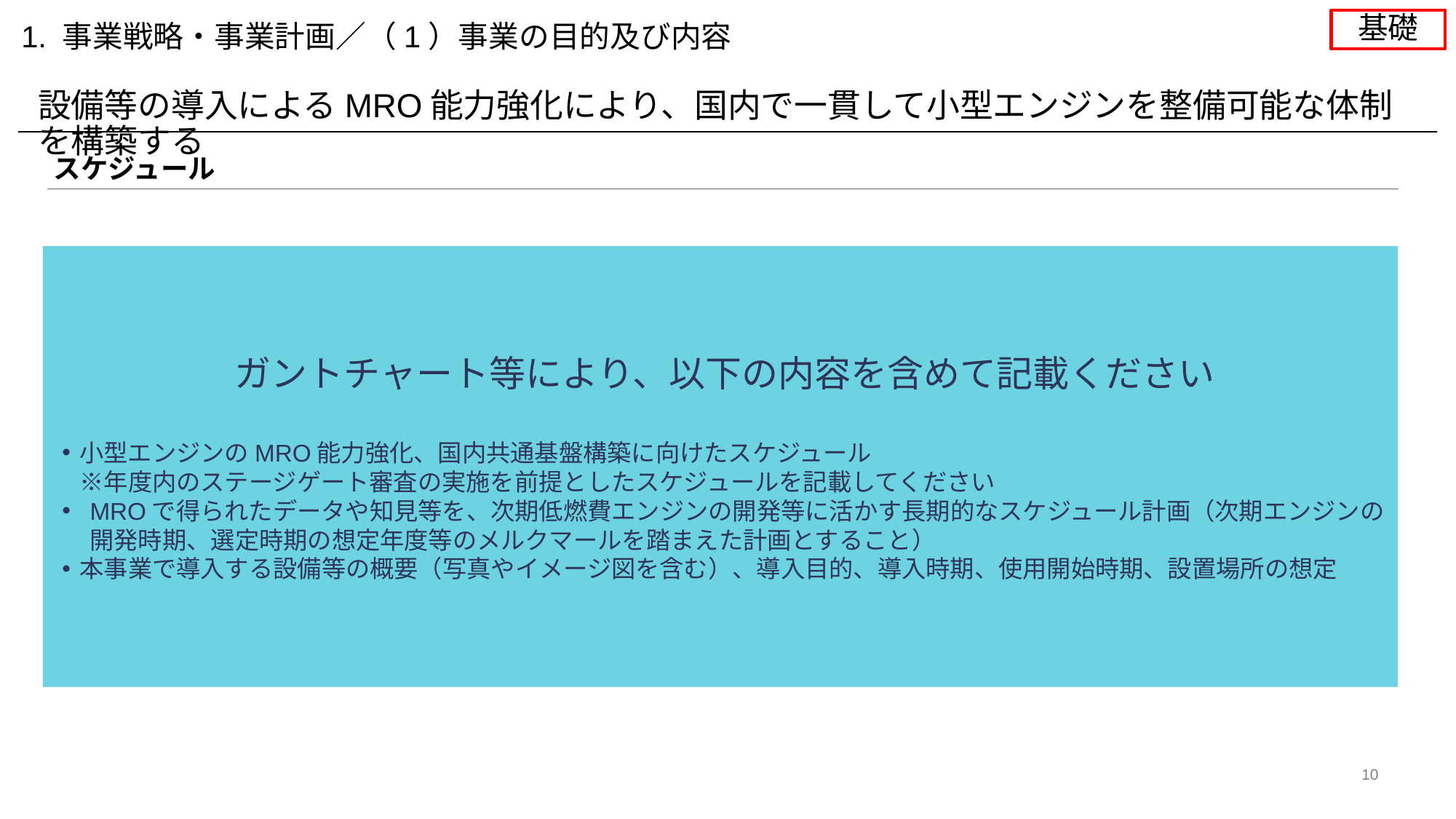

基礎
1. 事業戦略・事業計画／（1）事業の目的及び内容
設備等の導入によるMRO能力強化により、国内で一貫して小型エンジンを整備可能な体制を構築する
スケジュール
－１０
ガントチャート等により、以下の内容を含めて記載ください

小型エンジンのMRO能力強化、国内共通基盤構築に向けたスケジュール
※年度内のステージゲート審査の実施を前提としたスケジュールを記載してください
MROで得られたデータや知見等を、次期低燃費エンジンの開発等に活かす長期的なスケジュール計画（次期エンジンの開発時期、選定時期の想定年度等のメルクマールを踏まえた計画とすること）
本事業で導入する設備等の概要（写真やイメージ図を含む）、導入目的、導入時期、使用開始時期、設置場所の想定